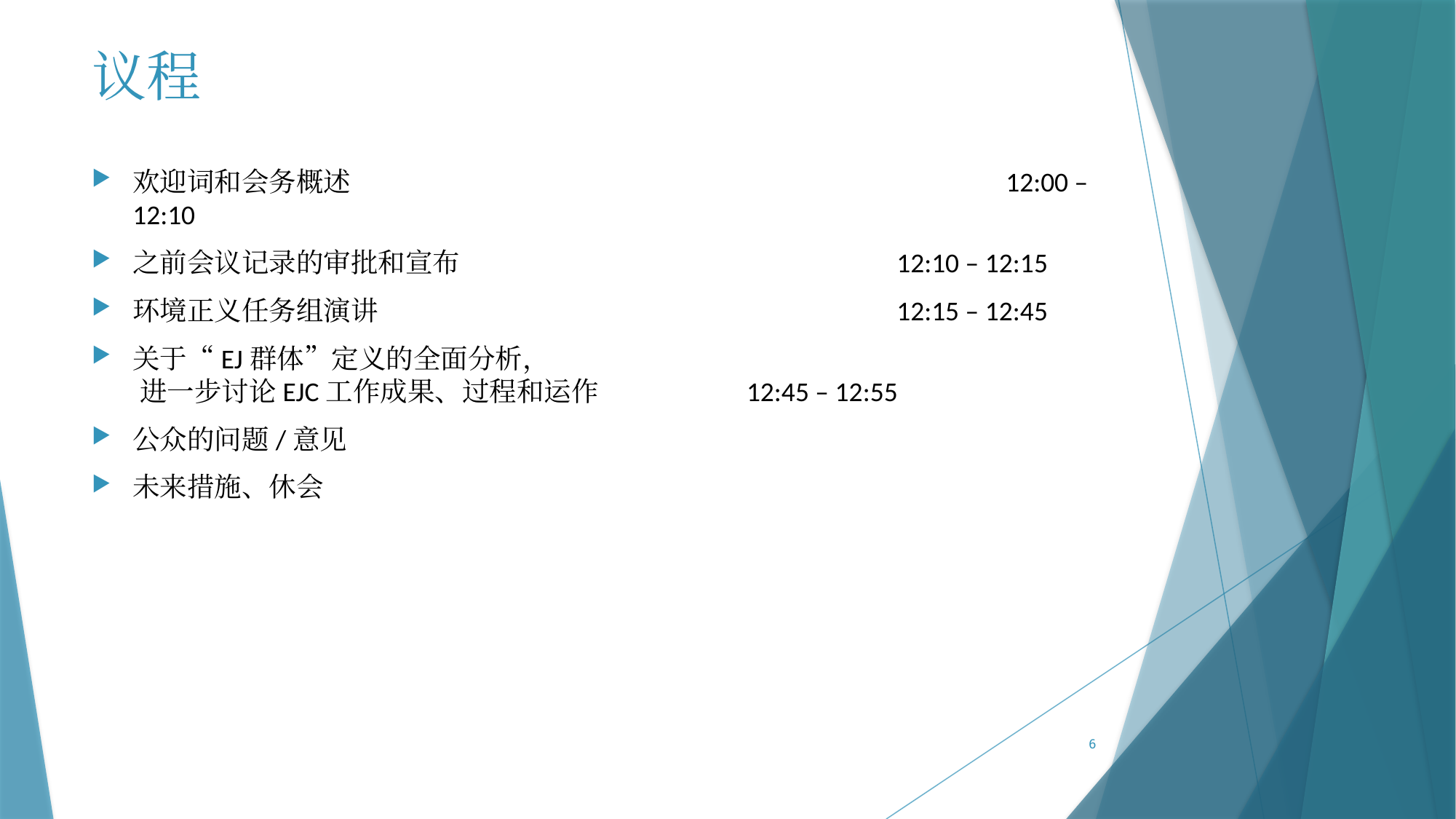

# 议程
欢迎词和会务概述 						12:00 – 12:10
之前会议记录的审批和宣布 				12:10 – 12:15
环境正义任务组演讲 					12:15 – 12:45
关于“EJ群体”定义的全面分析，
      进一步讨论EJC工作成果、过程和运作 		12:45 – 12:55
公众的问题/意见
未来措施、休会

6